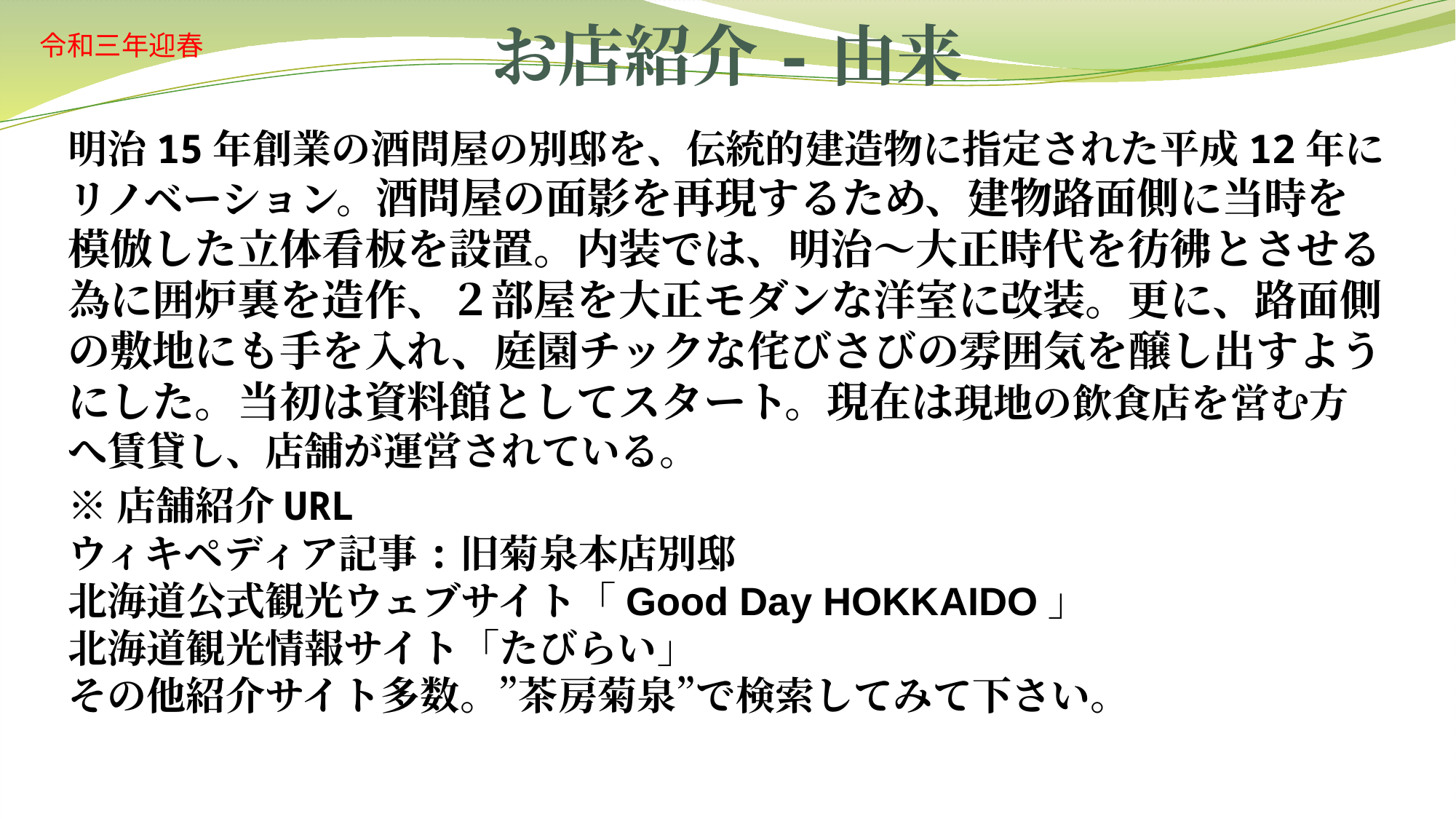

# お店紹介-由来
令和三年迎春
明治15年創業の酒問屋の別邸を、伝統的建造物に指定された平成12年に
リノベーション。酒問屋の面影を再現するため、建物路面側に当時を模倣した立体看板を設置。内装では、明治～大正時代を彷彿とさせる為に囲炉裏を造作、２部屋を大正モダンな洋室に改装。更に、路面側の敷地にも手を入れ、庭園チックな侘びさびの雰囲気を醸し出すようにした。当初は資料館としてスタート。現在は現地の飲食店を営む方へ賃貸し、店舗が運営されている。
※店舗紹介URL
ウィキペディア記事:旧菊泉本店別邸
北海道公式観光ウェブサイト「Good Day HOKKAIDO」 
北海道観光情報サイト「たびらい」
その他紹介サイト多数。”茶房菊泉”で検索してみて下さい。